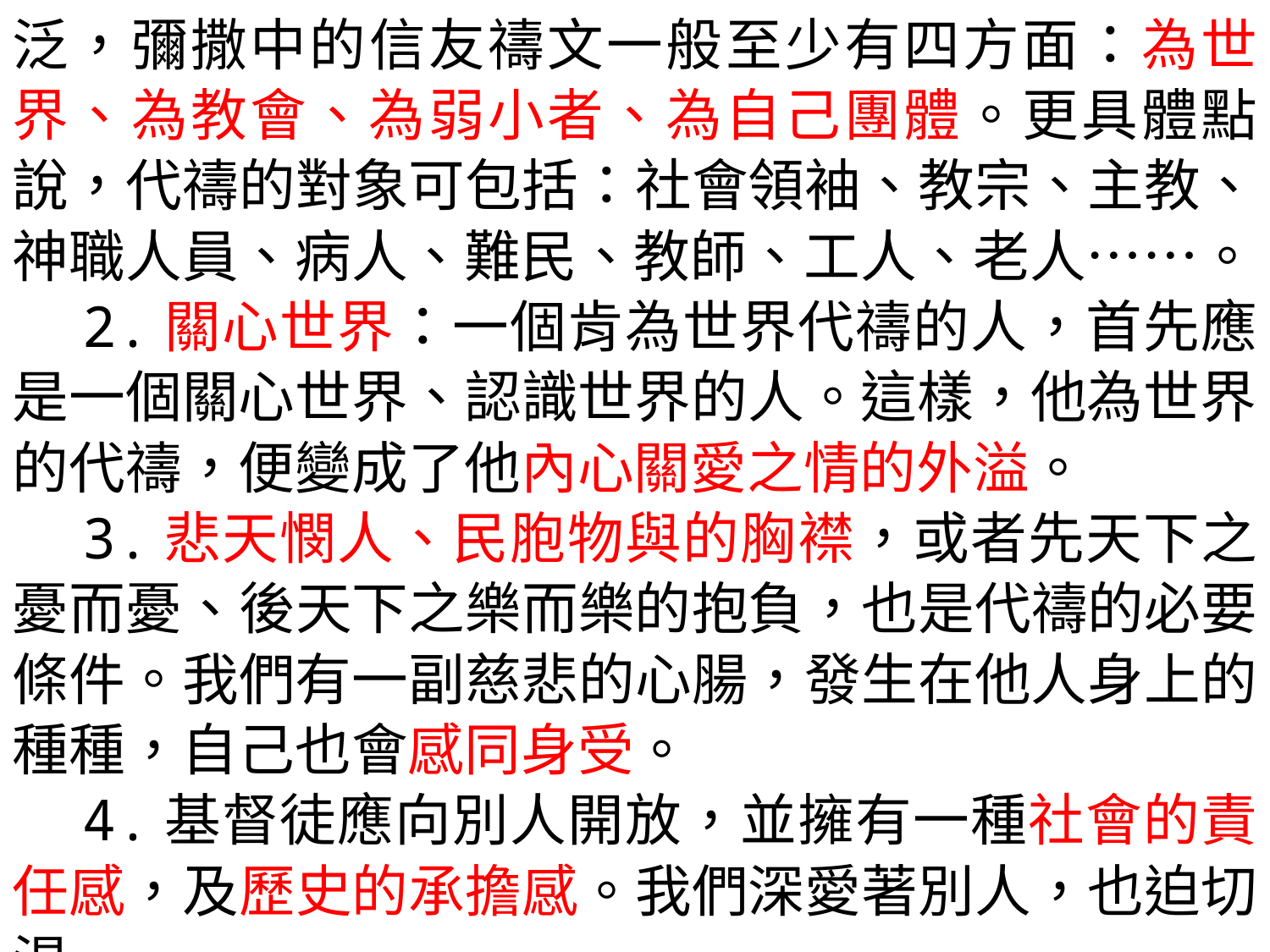

泛，彌撒中的信友禱文一般至少有四方面：為世界、為教會、為弱小者、為自己團體。更具體點說，代禱的對象可包括：社會領袖、教宗、主教、神職人員、病人、難民、教師、工人、老人……。
  2.關心世界：一個肯為世界代禱的人，首先應是一個關心世界、認識世界的人。這樣，他為世界的代禱，便變成了他內心關愛之情的外溢。
  3.悲天憫人、民胞物與的胸襟，或者先天下之憂而憂、後天下之樂而樂的抱負，也是代禱的必要條件。我們有一副慈悲的心腸，發生在他人身上的種種，自己也會感同身受。
  4.基督徒應向別人開放，並擁有一種社會的責任感，及歷史的承擔感。我們深愛著別人，也迫切渴